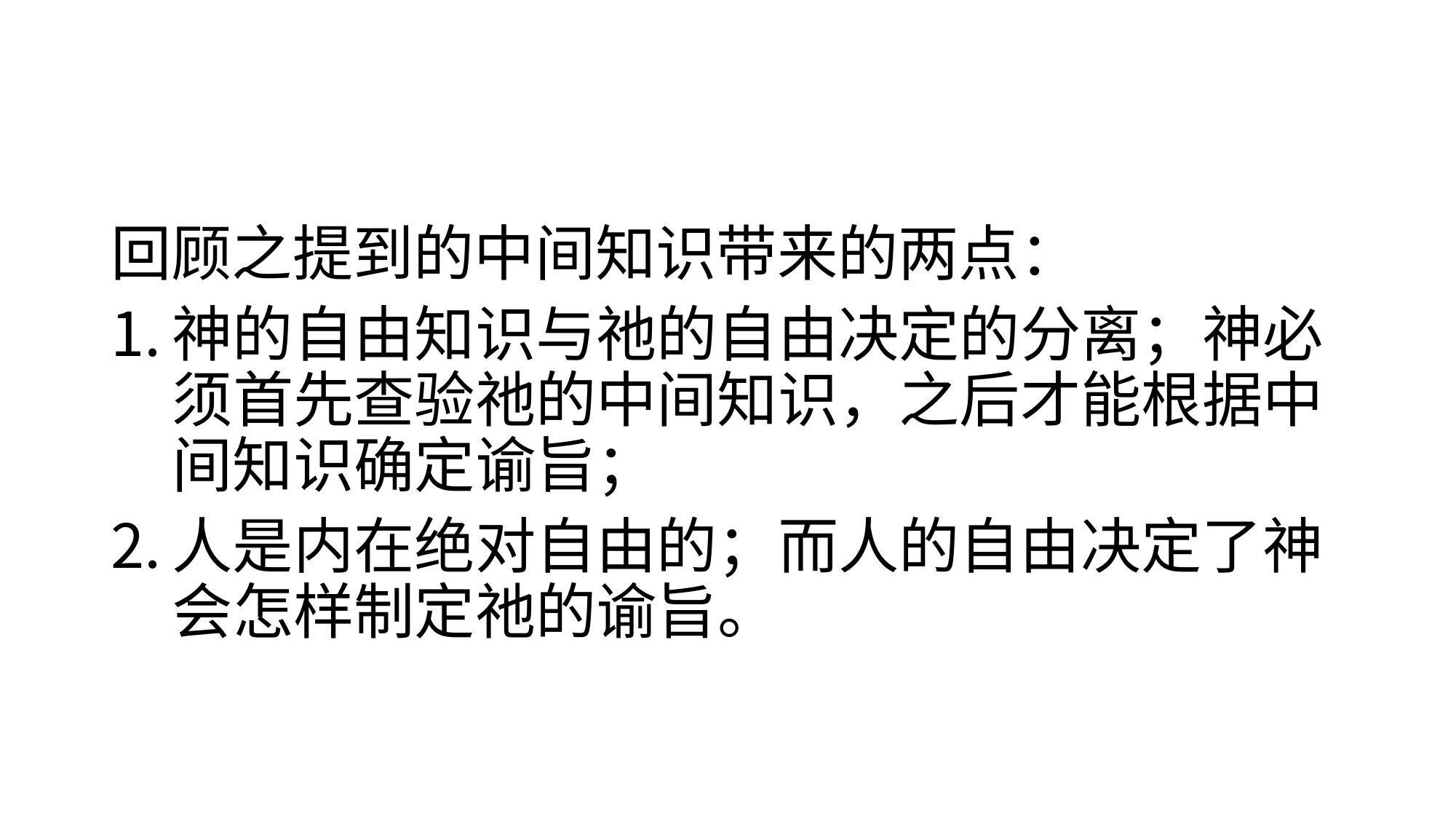

#
回顾之提到的中间知识带来的两点：
神的自由知识与祂的自由决定的分离；神必须首先查验祂的中间知识，之后才能根据中间知识确定谕旨；
人是内在绝对自由的；而人的自由决定了神会怎样制定祂的谕旨。